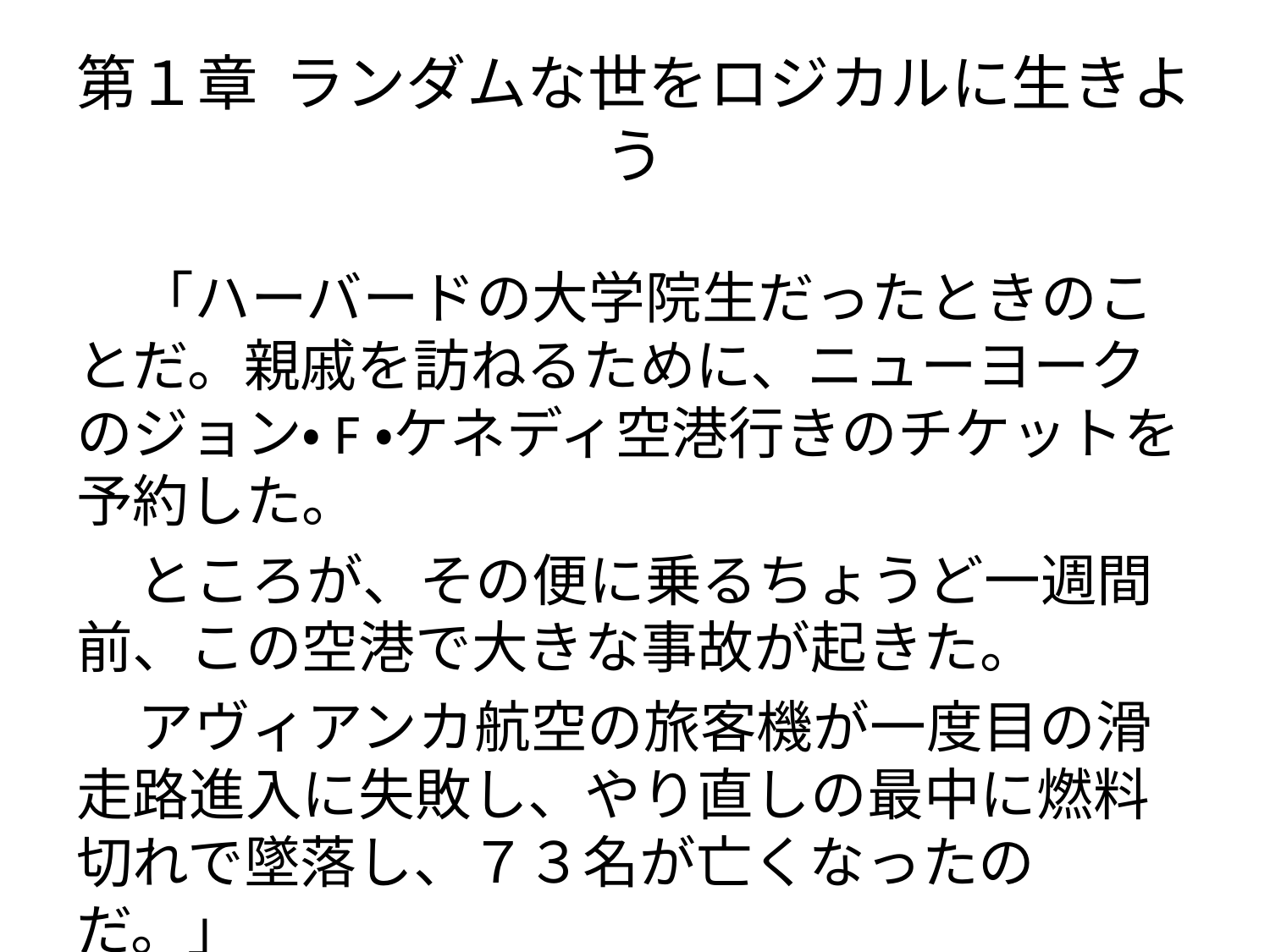

# 第１章  ランダムな世をロジカルに生きよう
「ハーバードの大学院生だったときのことだ。親戚を訪ねるために、ニューヨークのジョン・F・ケネディ空港行きのチケットを予約した。
ところが、その便に乗るちょうど一週間前、この空港で大きな事故が起きた。
アヴィアンカ航空の旅客機が一度目の滑走路進入に失敗し、やり直しの最中に燃料切れで墜落し、７３名が亡くなったのだ。」